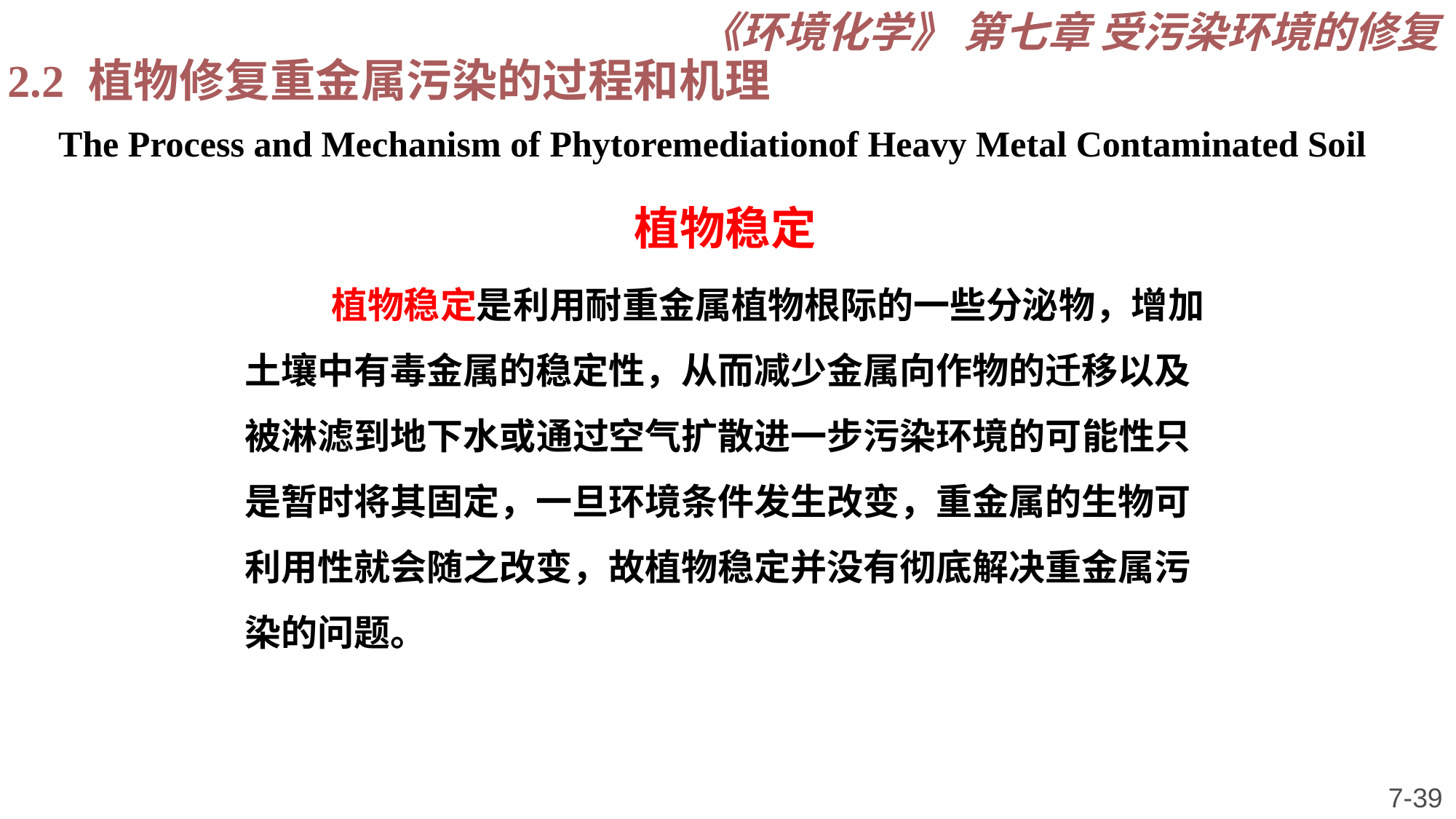

《环境化学》 第七章 受污染环境的修复
2.2 植物修复重金属污染的过程和机理
The Process and Mechanism of Phytoremediationof Heavy Metal Contaminated Soil
# 植物稳定
植物稳定是利用耐重金属植物根际的一些分泌物，增加土壤中有毒金属的稳定性，从而减少金属向作物的迁移以及被淋滤到地下水或通过空气扩散进一步污染环境的可能性只是暂时将其固定，一旦环境条件发生改变，重金属的生物可利用性就会随之改变，故植物稳定并没有彻底解决重金属污染的问题。

7-39